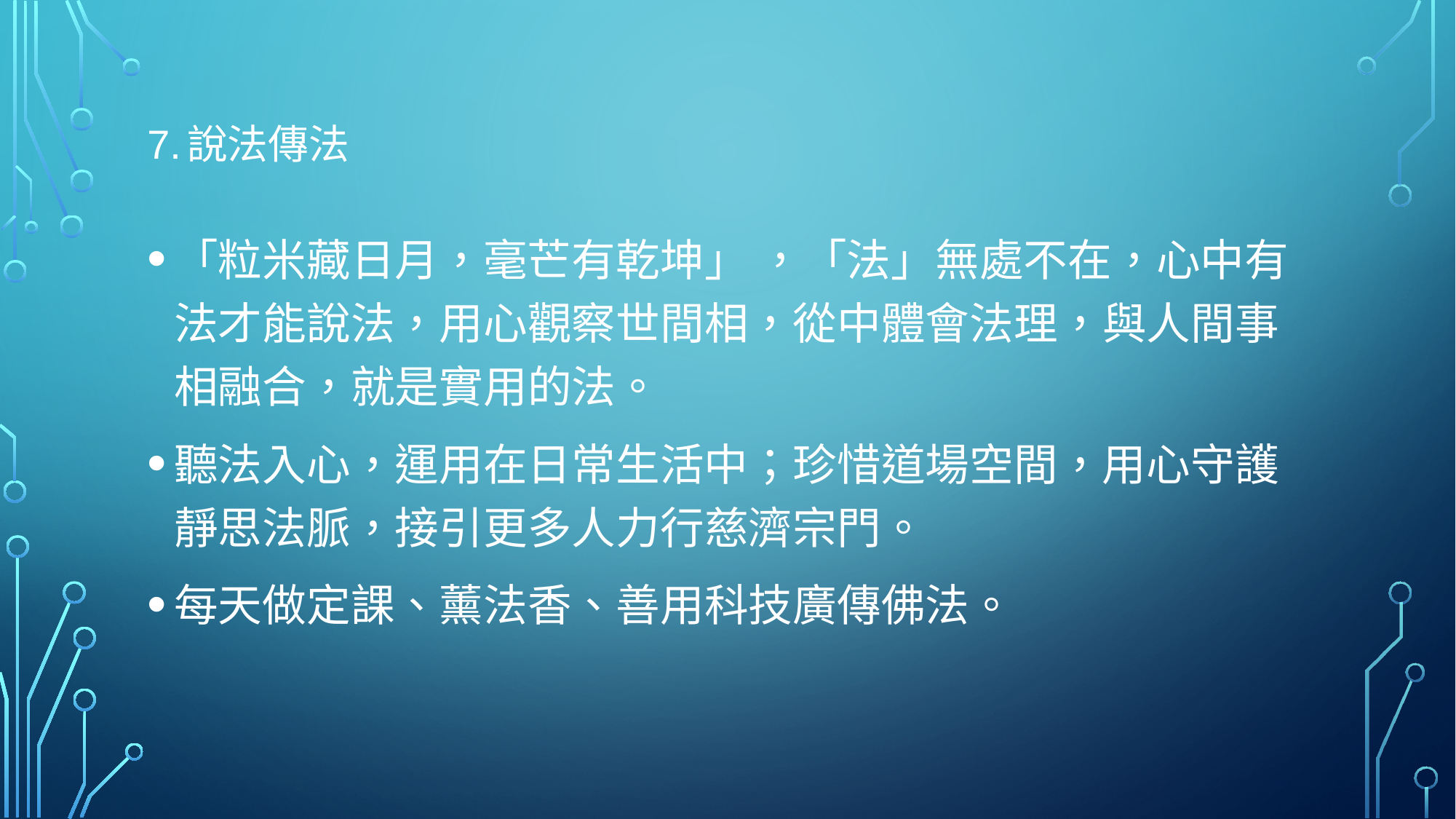

# 7.說法傳法
「粒米藏日月，毫芒有乾坤」 ，「法」無處不在，心中有法才能說法，用心觀察世間相，從中體會法理，與人間事相融合，就是實用的法。
聽法入心，運用在日常生活中；珍惜道場空間，用心守護靜思法脈，接引更多人力行慈濟宗門。
每天做定課、薰法香、善用科技廣傳佛法。